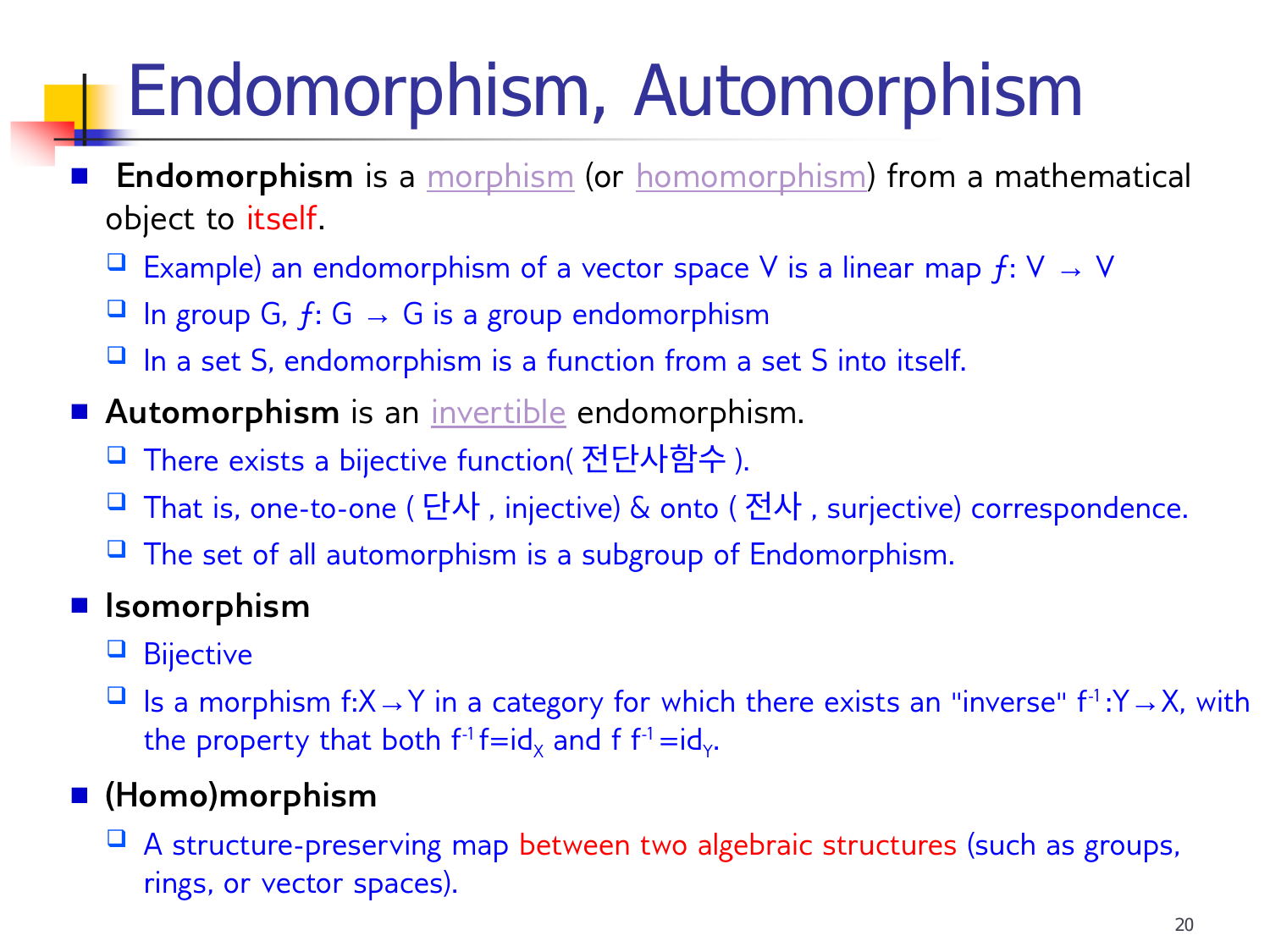

Endomorphism, Automorphism
 Endomorphism is a morphism (or homomorphism) from a mathematical object to itself.
Example) an endomorphism of a vector space V is a linear map ƒ: V → V
In group G, ƒ: G → G is a group endomorphism
In a set S, endomorphism is a function from a set S into itself.
Automorphism is an invertible endomorphism.
There exists a bijective function(전단사함수).
That is, one-to-one (단사, injective) & onto (전사, surjective) correspondence.
The set of all automorphism is a subgroup of Endomorphism.
Isomorphism
Bijective
Is a morphism f:X→Y in a category for which there exists an "inverse" f-1 :Y→X, with the property that both f-1 f=idX and f f-1 =idY.
(Homo)morphism
A structure-preserving map between two algebraic structures (such as groups, rings, or vector spaces).
20